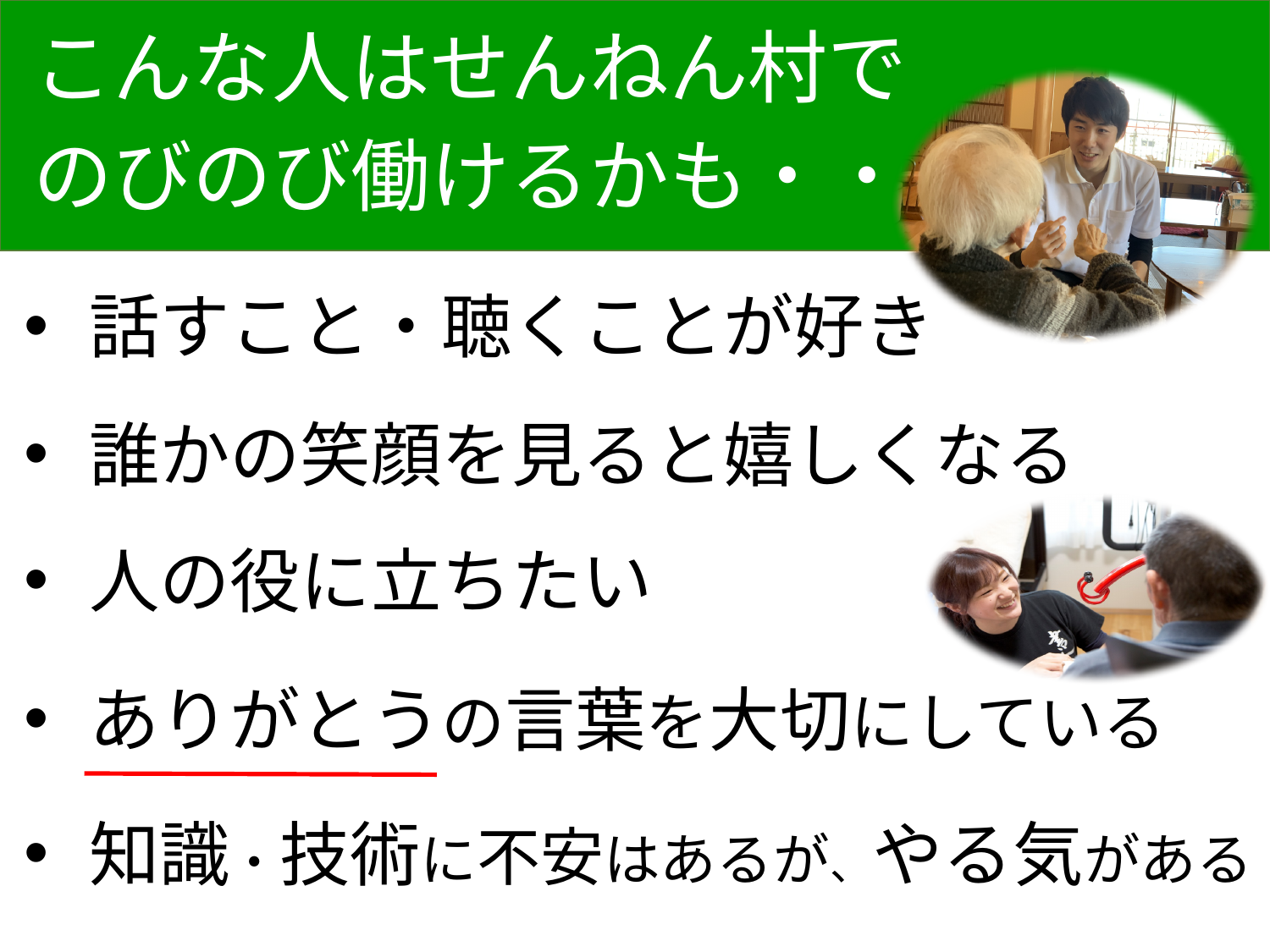

こんな人はせんねん村で
　
のびのび働けるかも・・・

 話すこと・聴くことが好き

 誰かの笑顔を見ると嬉しくなる

 人の役に立ちたい

 ありがとうの言葉を大切にしている

 知識・技術に不安はあるが、やる気がある